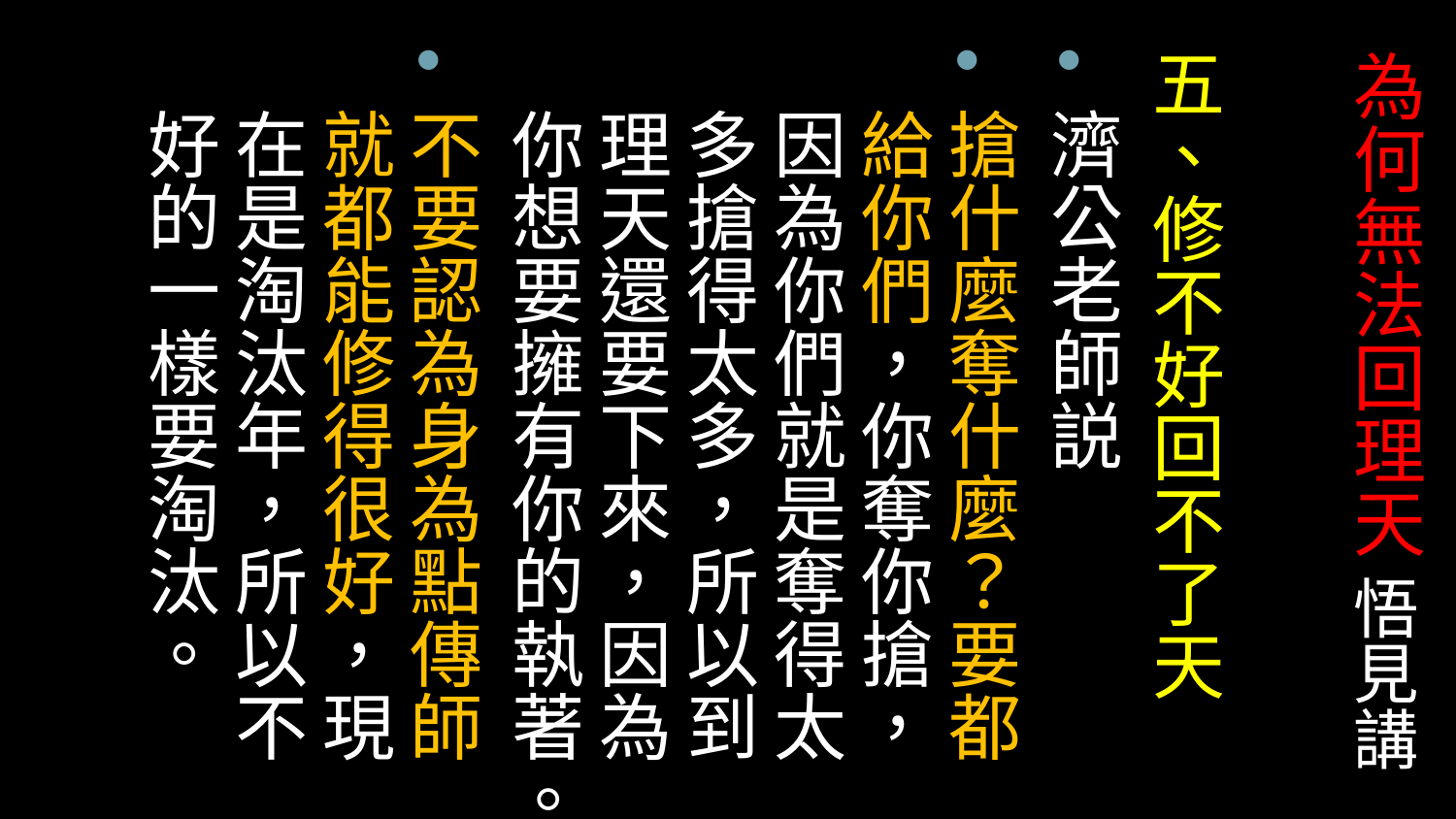

五、修不好回不了天
濟公老師説
搶什麼奪什麼？要都給你們，你奪你搶，因為你們就是奪得太多搶得太多，所以到理天還要下來，因為你想要擁有你的執著。
不要認為身為點傳師就都能修得很好，現在是淘汰年，所以不好的一樣要淘汰。

# 為何無法回理天 悟見講